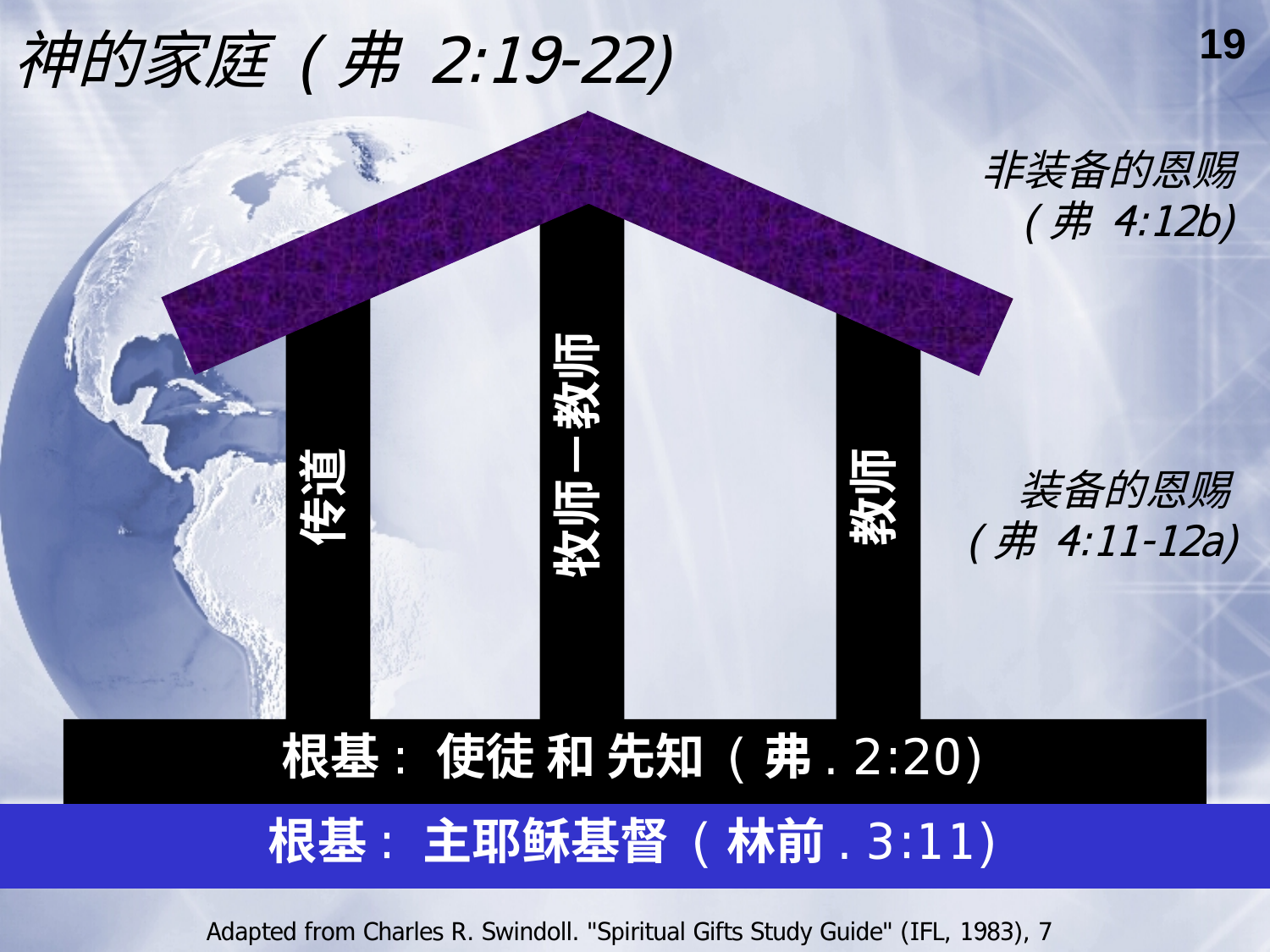

# 神的家庭 (弗 2:19-22)
19
非装备的恩赐
(弗 4:12b)

牧师－教师
传道
教师
装备的恩赐
(弗 4:11-12a)
根基: 使徒 和 先知 (弗. 2:20)
根基: 主耶稣基督 (林前. 3:11)
Adapted from Charles R. Swindoll. "Spiritual Gifts Study Guide" (IFL, 1983), 7